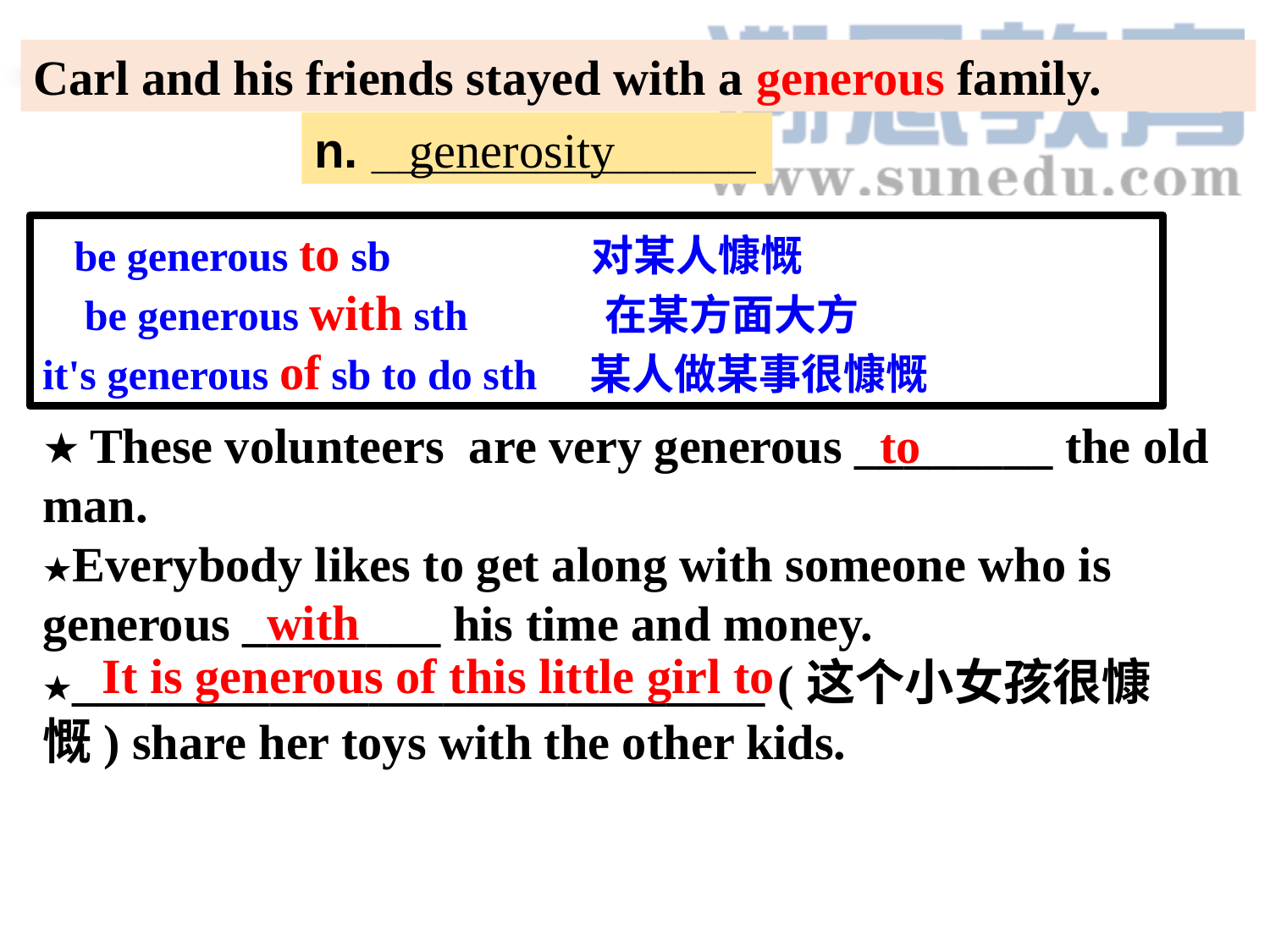

Carl and his friends stayed with a generous family.
n. ______________
generosity
   be generous to sb                  对某人慷慨
    be generous with sth            在某方面大方
it's generous of sb to do sth    某人做某事很慷慨
to
★ These volunteers  are very generous ________ the old man.
★Everybody likes to get along with someone who is generous ________ his time and money.
★____________________________ (这个小女孩很慷慨) share her toys with the other kids.
with
It is generous of this little girl to